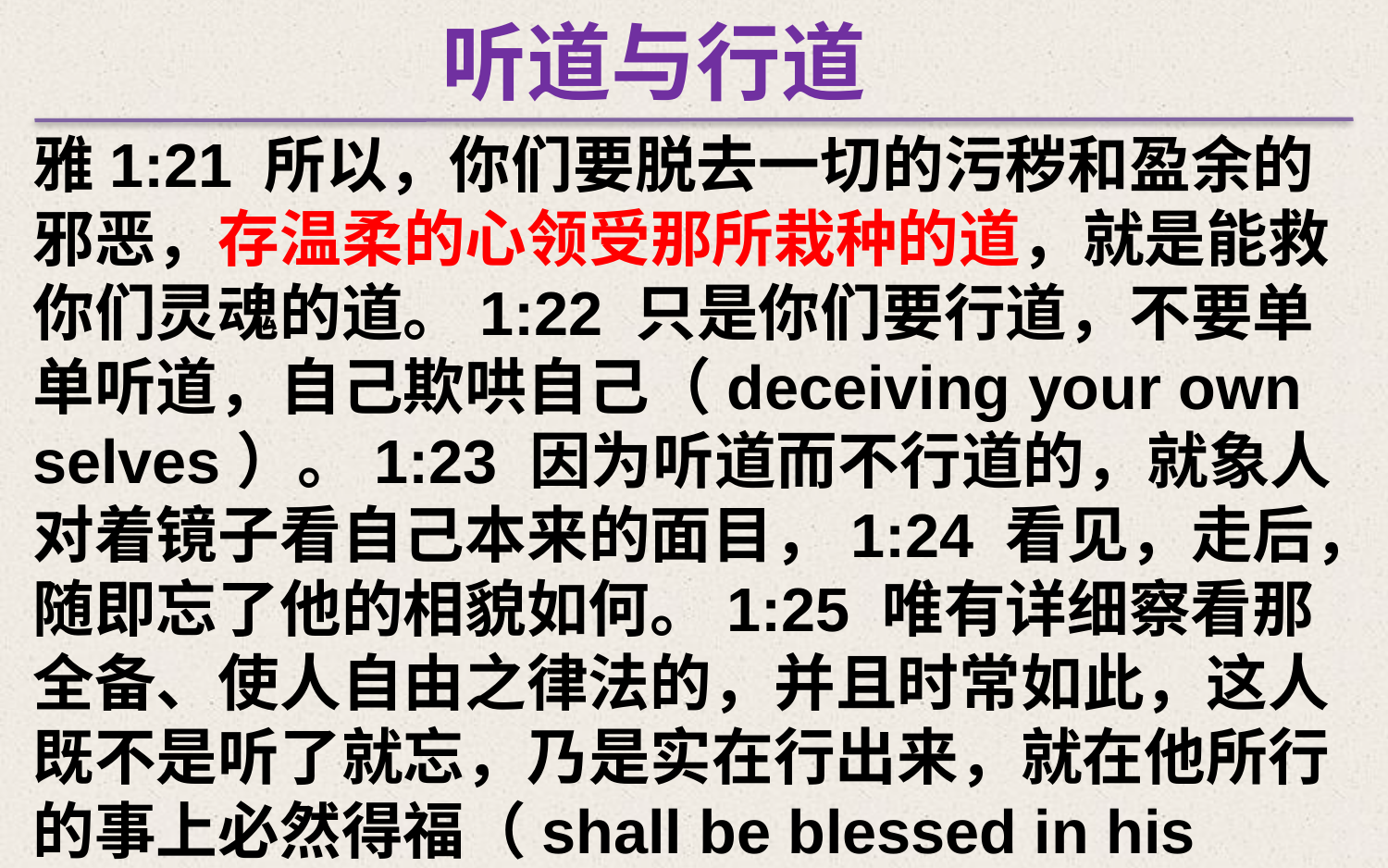

听道与行道
雅1:21 所以，你们要脱去一切的污秽和盈余的邪恶，存温柔的心领受那所栽种的道，就是能救你们灵魂的道。1:22 只是你们要行道，不要单单听道，自己欺哄自己（deceiving your own selves）。1:23 因为听道而不行道的，就象人对着镜子看自己本来的面目，1:24 看见，走后，随即忘了他的相貌如何。1:25 唯有详细察看那全备、使人自由之律法的，并且时常如此，这人既不是听了就忘，乃是实在行出来，就在他所行的事上必然得福（shall be blessed in his deed）。